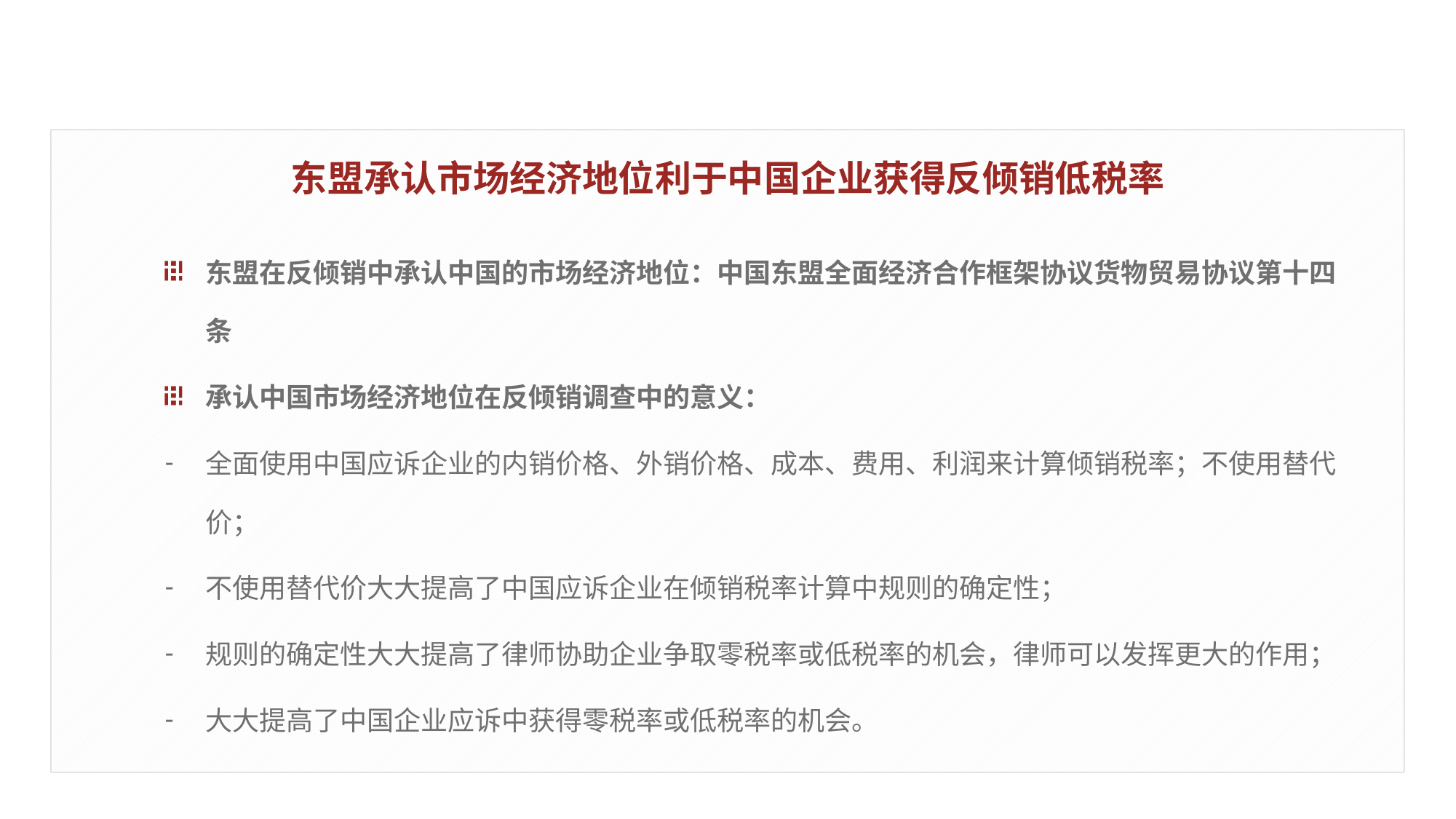

东盟承认市场经济地位利于中国企业获得反倾销低税率
东盟在反倾销中承认中国的市场经济地位：中国东盟全面经济合作框架协议货物贸易协议第十四条
承认中国市场经济地位在反倾销调查中的意义：
全面使用中国应诉企业的内销价格、外销价格、成本、费用、利润来计算倾销税率；不使用替代价；
不使用替代价大大提高了中国应诉企业在倾销税率计算中规则的确定性；
规则的确定性大大提高了律师协助企业争取零税率或低税率的机会，律师可以发挥更大的作用；
大大提高了中国企业应诉中获得零税率或低税率的机会。